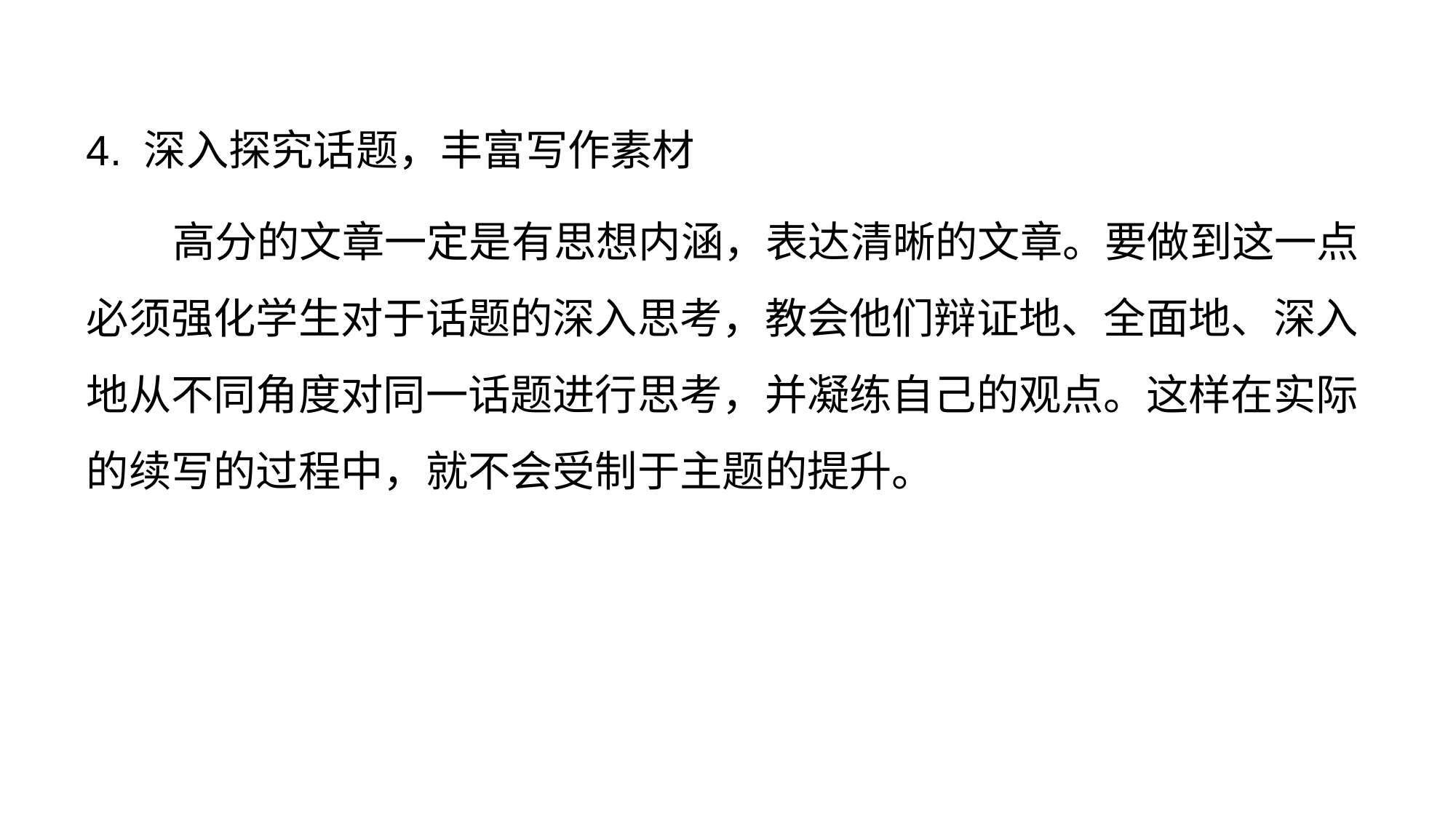

4. 深入探究话题，丰富写作素材
        高分的文章一定是有思想内涵，表达清晰的文章。要做到这一点必须强化学生对于话题的深入思考，教会他们辩证地、全面地、深入地从不同角度对同一话题进行思考，并凝练自己的观点。这样在实际的续写的过程中，就不会受制于主题的提升。